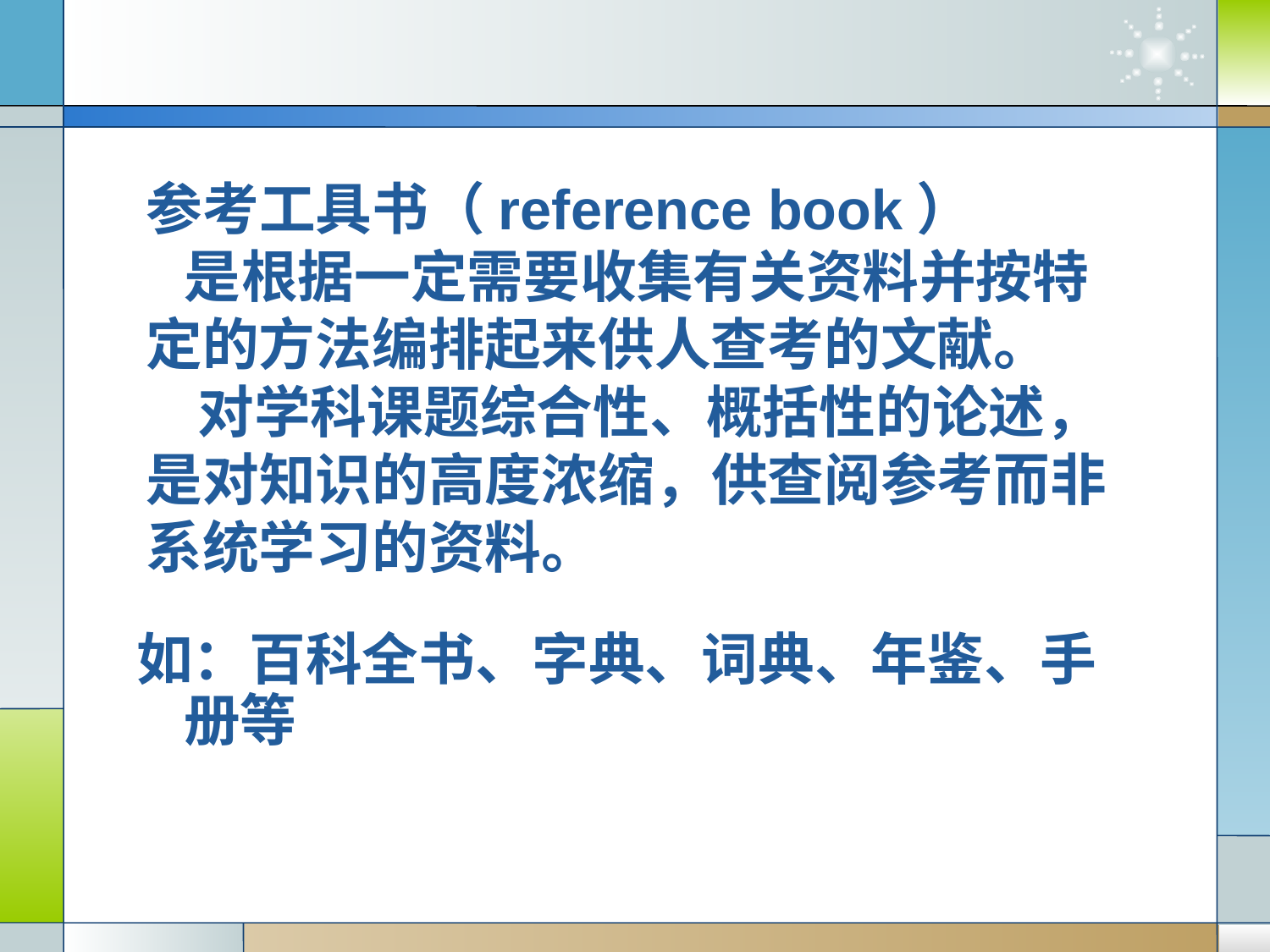

参考工具书（reference book）
   是根据一定需要收集有关资料并按特定的方法编排起来供人查考的文献。
    对学科课题综合性、概括性的论述，是对知识的高度浓缩，供查阅参考而非系统学习的资料。
如：百科全书、字典、词典、年鉴、手册等